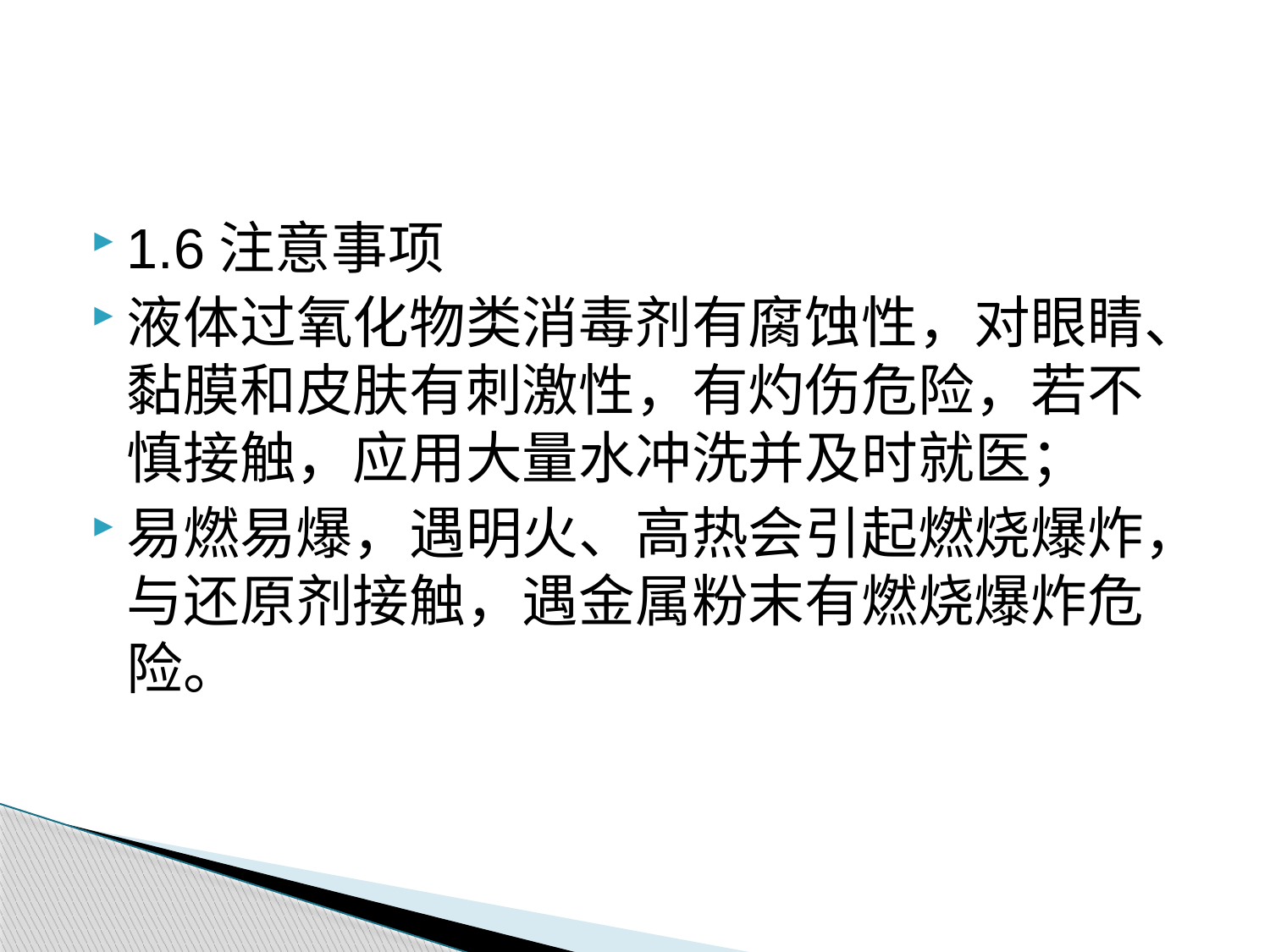

#
1.6注意事项
液体过氧化物类消毒剂有腐蚀性，对眼睛、黏膜和皮肤有刺激性，有灼伤危险，若不慎接触，应用大量水冲洗并及时就医；
易燃易爆，遇明火、高热会引起燃烧爆炸，与还原剂接触，遇金属粉末有燃烧爆炸危险。